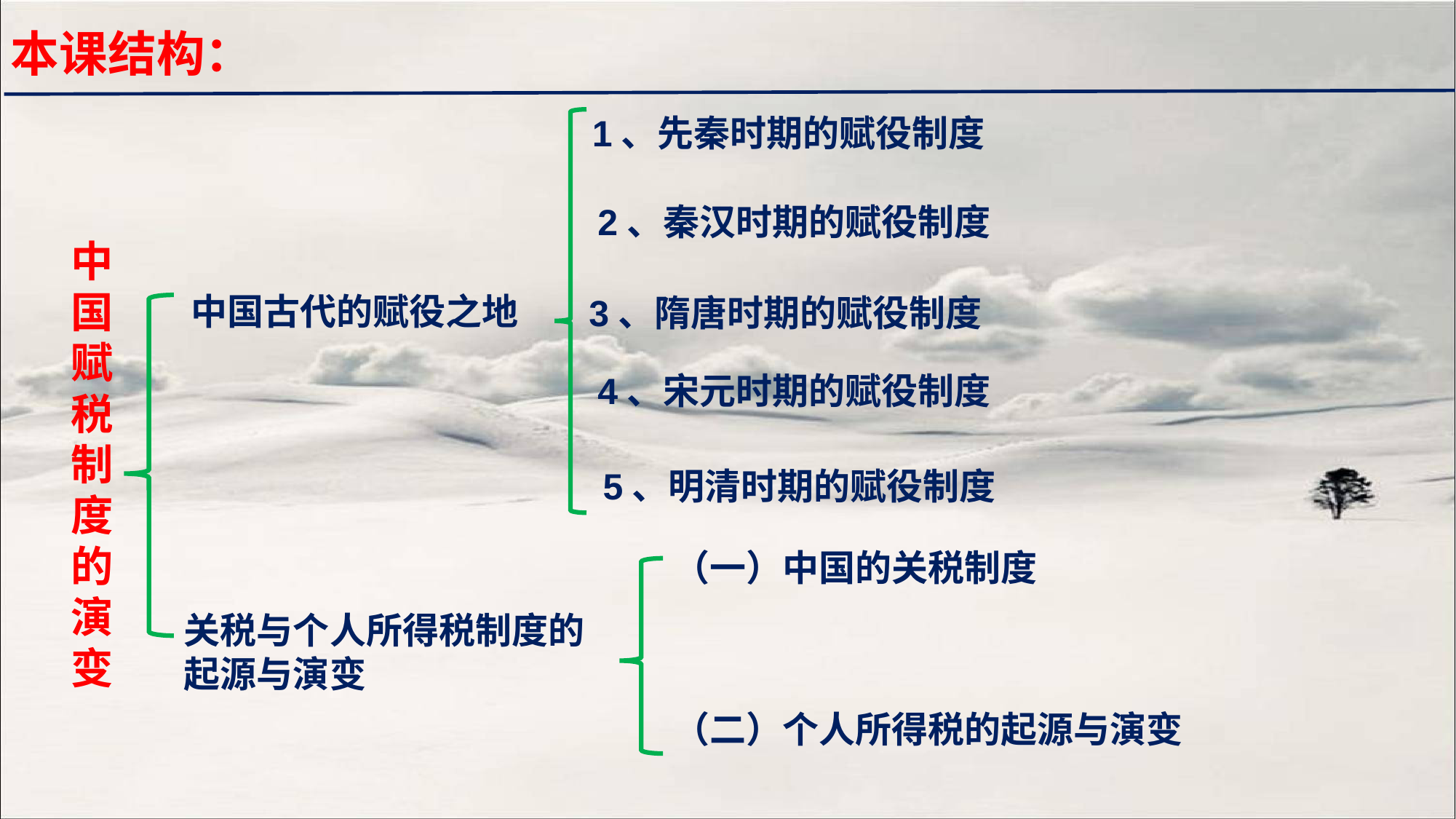

本课结构：
1、先秦时期的赋役制度

2、秦汉时期的赋役制度
中
国
赋
税
制
度
的
演
变
中国古代的赋役之地
3、隋唐时期的赋役制度

4、宋元时期的赋役制度
5、明清时期的赋役制度
（一）中国的关税制度

关税与个人所得税制度的起源与演变

（二）个人所得税的起源与演变